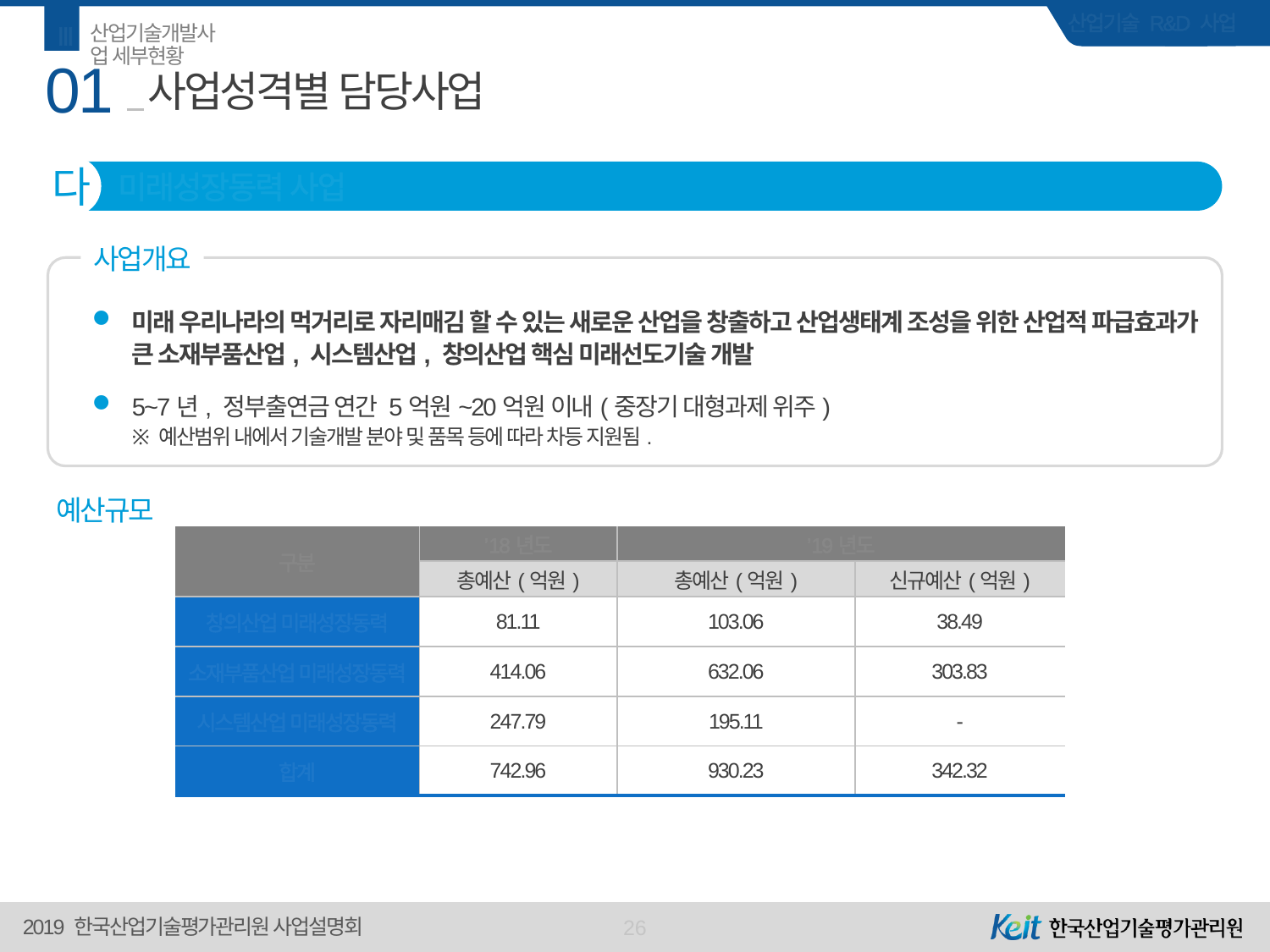

Ⅲ
산업기술개발사업 세부현황
01
# 사업성격별 담당사업
다
미래성장동력 사업
사업개요

미래 우리나라의 먹거리로 자리매김 할 수 있는 새로운 산업을 창출하고 산업생태계 조성을 위한 산업적 파급효과가 큰 소재부품산업, 시스템산업, 창의산업 핵심 미래선도기술 개발
5~7년, 정부출연금 연간 5억원~20억원 이내(중장기 대형과제 위주)
※ 예산범위 내에서 기술개발 분야 및 품목 등에 따라 차등 지원됨.
예산규모
| 구분 | ’18년도 | ’19년도 |  |
| --- | --- | --- | --- |
|  | 총예산(억원) | 총예산(억원) | 신규예산(억원) |
| 창의산업 미래성장동력 | 81.11 | 103.06 | 38.49 |
| 소재부품산업 미래성장동력 | 414.06 | 632.06 | 303.83 |
| 시스템산업 미래성장동력 | 247.79 | 195.11 | - |
| 합계 | 742.96 | 930.23 | 342.32 |
26